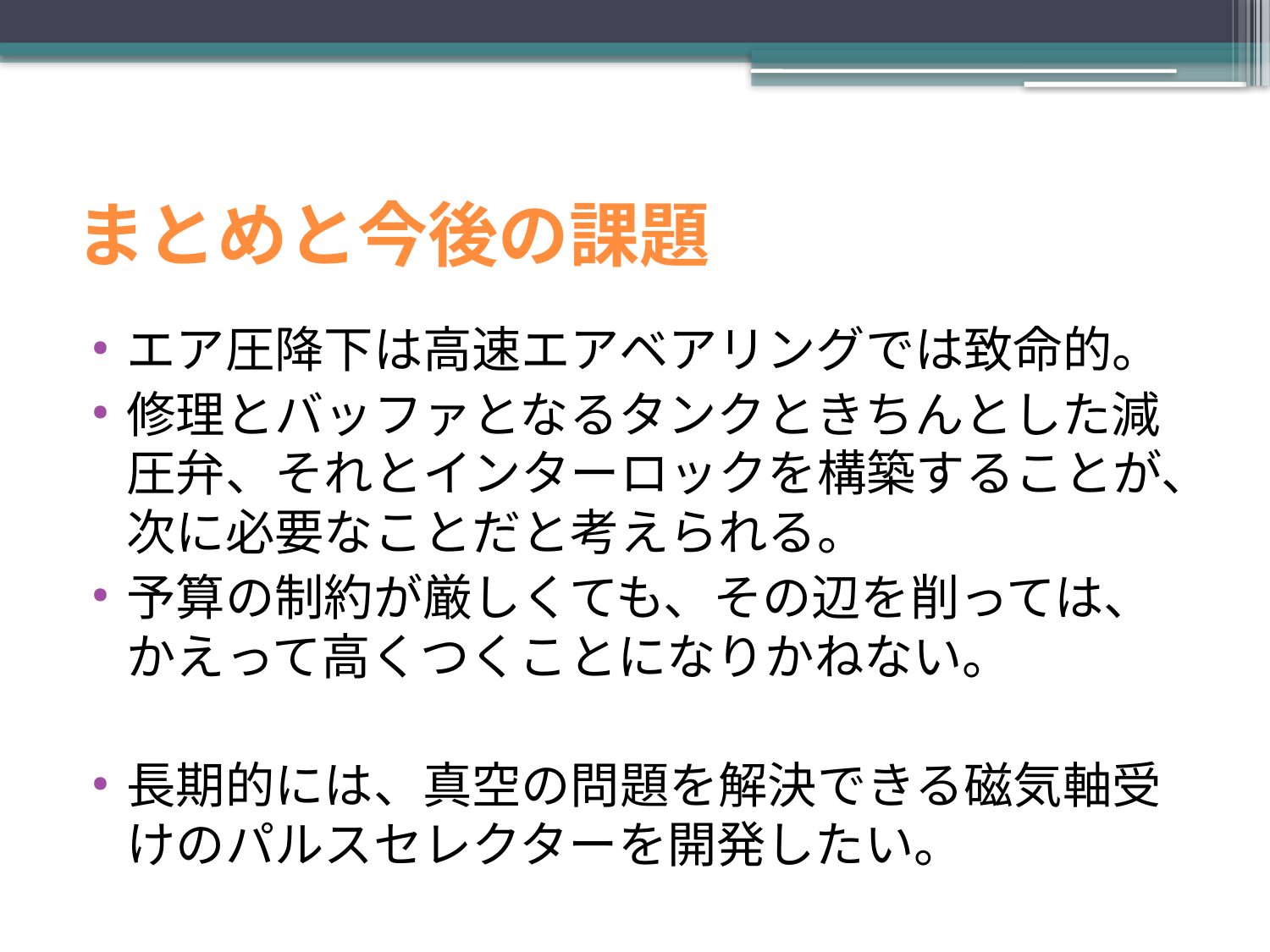

# まとめと今後の課題
エア圧降下は高速エアベアリングでは致命的。
修理とバッファとなるタンクときちんとした減圧弁、それとインターロックを構築することが、次に必要なことだと考えられる。
予算の制約が厳しくても、その辺を削っては、かえって高くつくことになりかねない。

長期的には、真空の問題を解決できる磁気軸受けのパルスセレクターを開発したい。